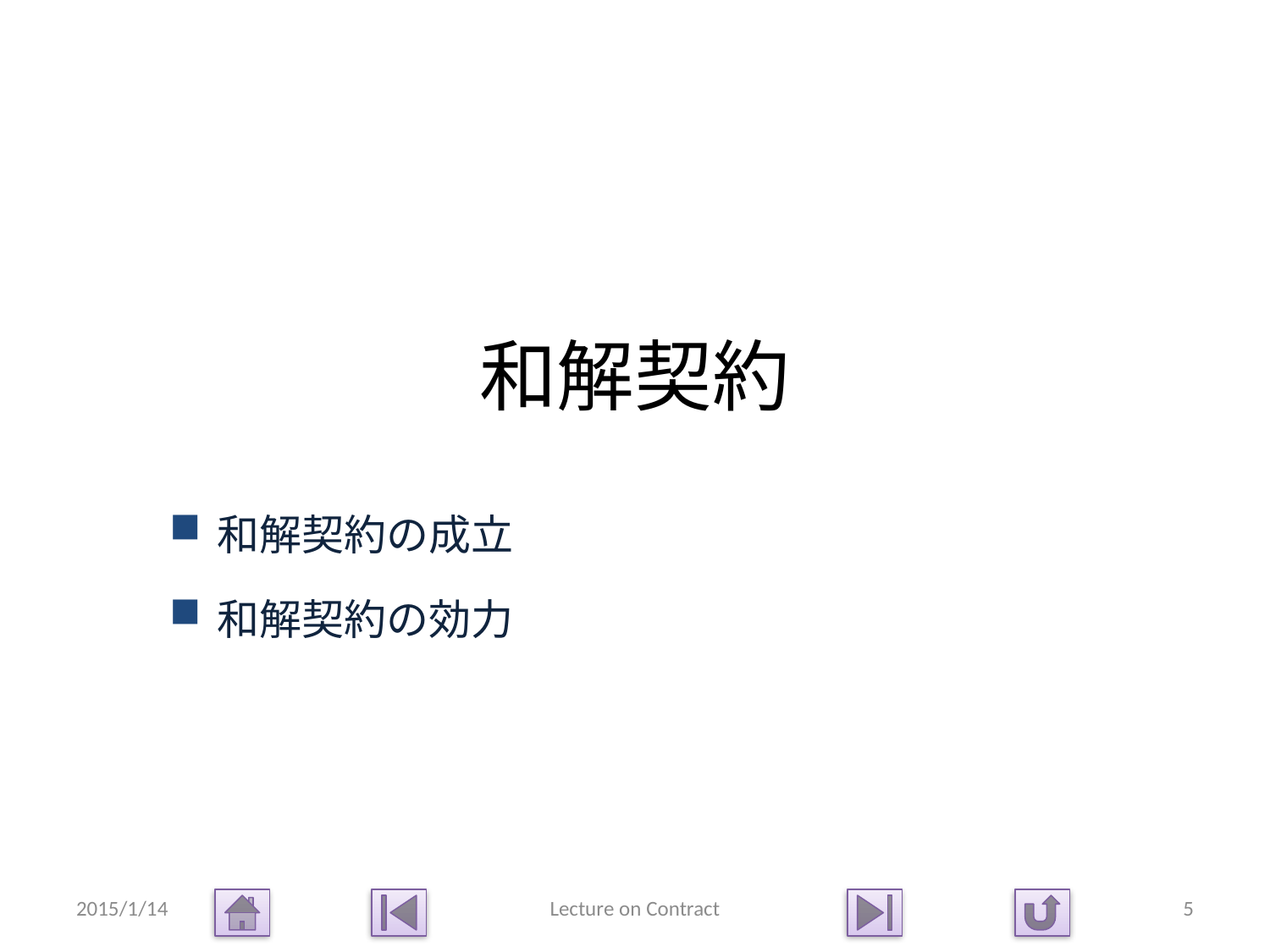

# 和解契約
和解契約の成立
和解契約の効力
2015/1/14
Lecture on Contract
5